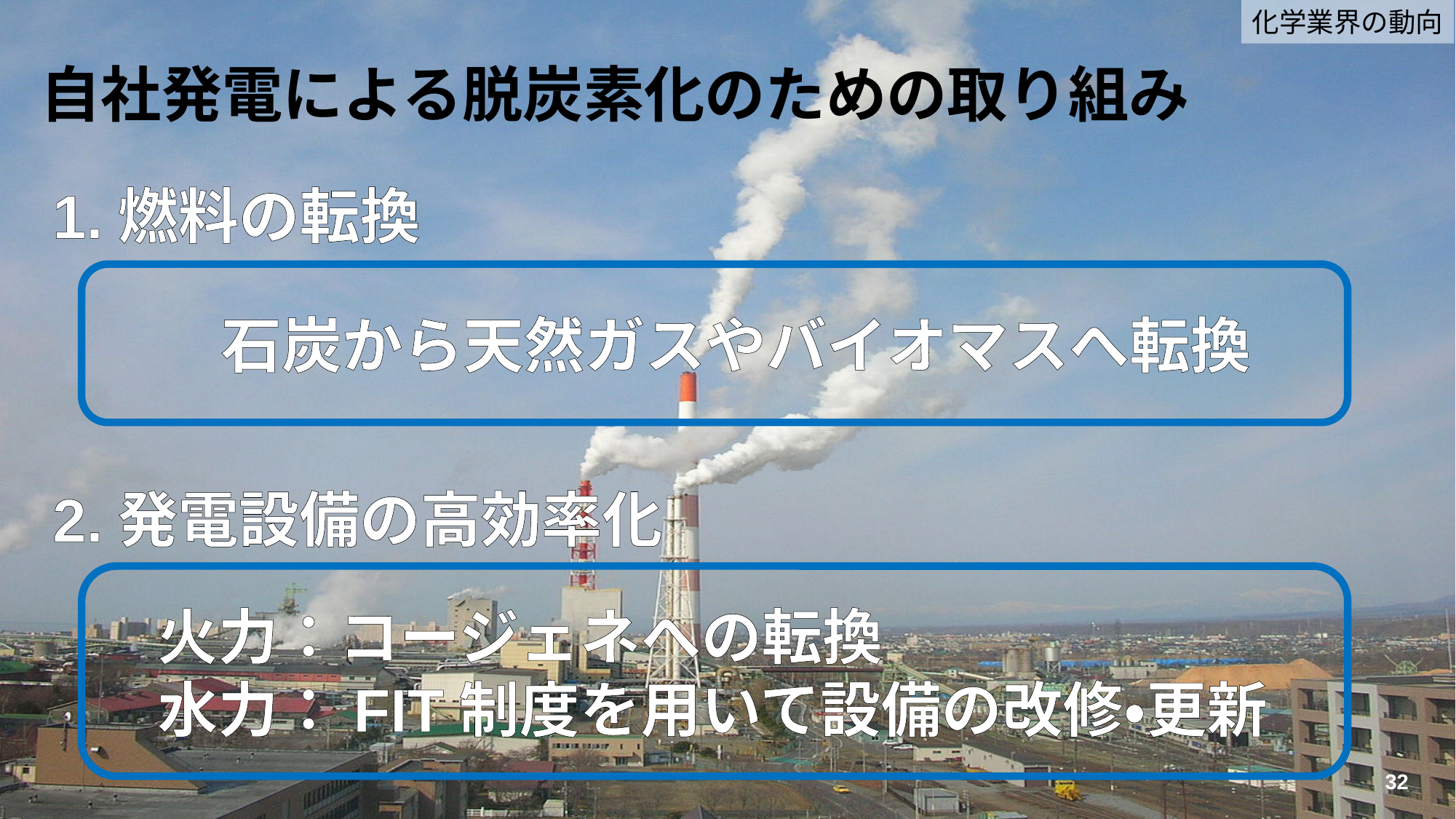

化学業界の動向
# 自社発電による脱炭素化のための取り組み
1.燃料の転換
  石炭から天然ガスやバイオマスへ転換
2.発電設備の高効率化
火力：コージェネへの転換
水力：FIT制度を用いて設備の改修・更新
32